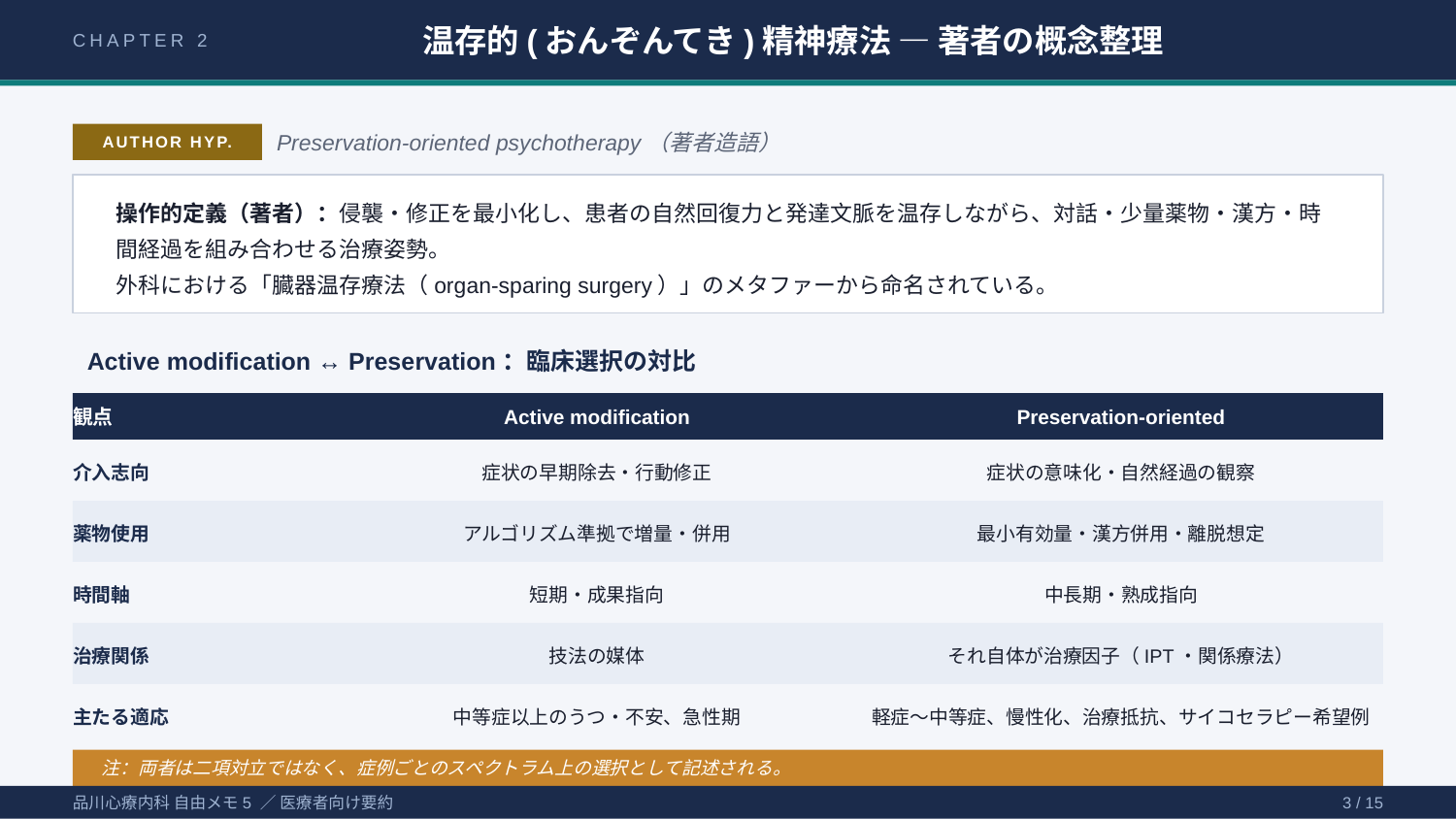

CHAPTER 2
温存的(おんぞんてき)精神療法 ― 著者の概念整理

AUTHOR HYP.
Preservation-oriented psychotherapy（著者造語）

操作的定義（著者）：侵襲・修正を最小化し、患者の自然回復力と発達文脈を温存しながら、対話・少量薬物・漢方・時間経過を組み合わせる治療姿勢。
外科における「臓器温存療法（organ-sparing surgery）」のメタファーから命名されている。
Active modification ↔ Preservation：臨床選択の対比

観点
Active modification
Preservation-oriented
介入志向
症状の早期除去・行動修正
症状の意味化・自然経過の観察

薬物使用
アルゴリズム準拠で増量・併用
最小有効量・漢方併用・離脱想定
時間軸
短期・成果指向
中長期・熟成指向

治療関係
技法の媒体
それ自体が治療因子（IPT・関係療法）
主たる適応
中等症以上のうつ・不安、急性期
軽症〜中等症、慢性化、治療抵抗、サイコセラピー希望例

注：両者は二項対立ではなく、症例ごとのスペクトラム上の選択として記述される。

品川心療内科 自由メモ5 ／ 医療者向け要約
3 / 15